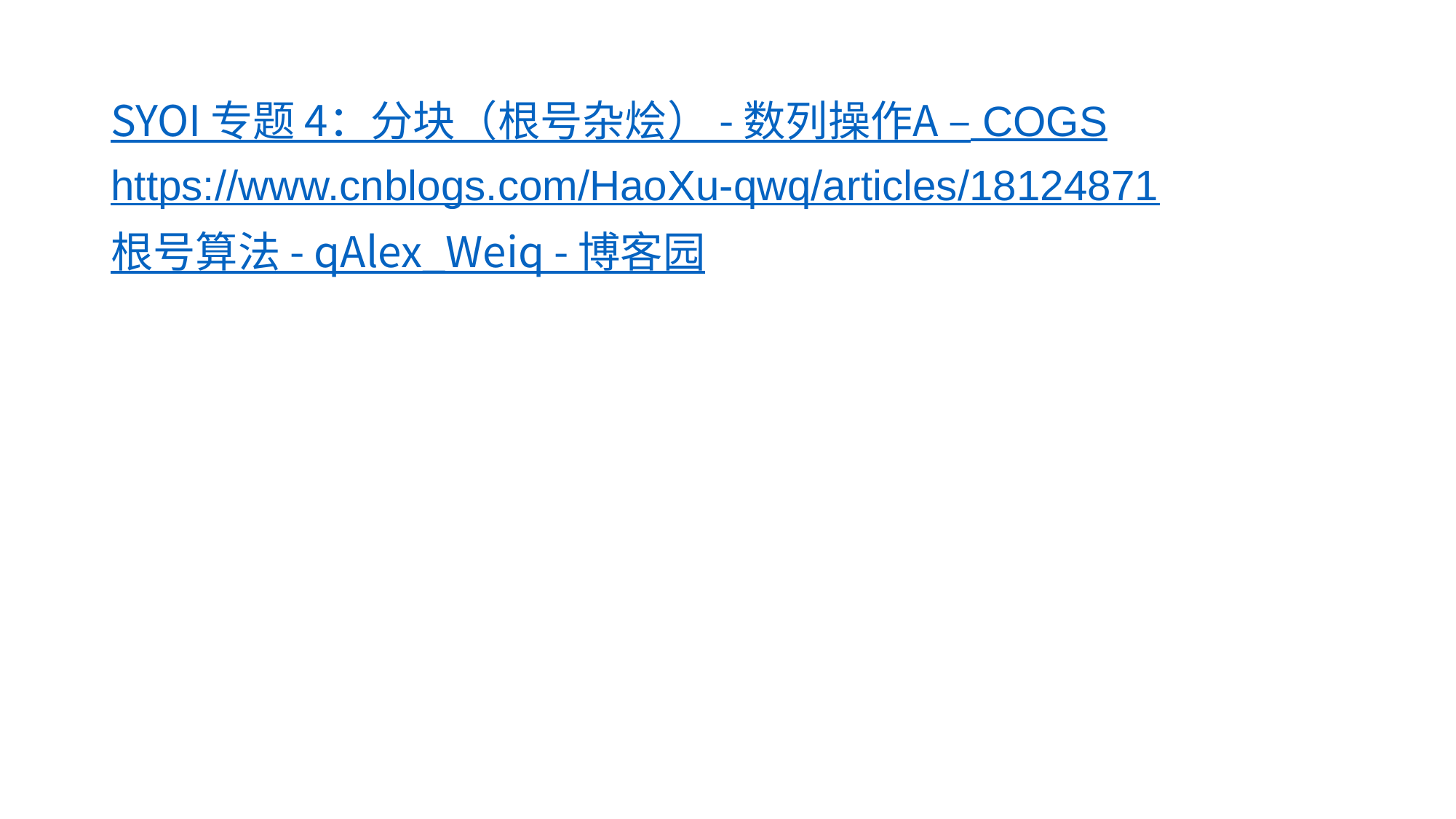

SYOI 专题 4：分块（根号杂烩） - 数列操作A – COGS
https://www.cnblogs.com/HaoXu-qwq/articles/18124871
根号算法 - qAlex_Weiq - 博客园